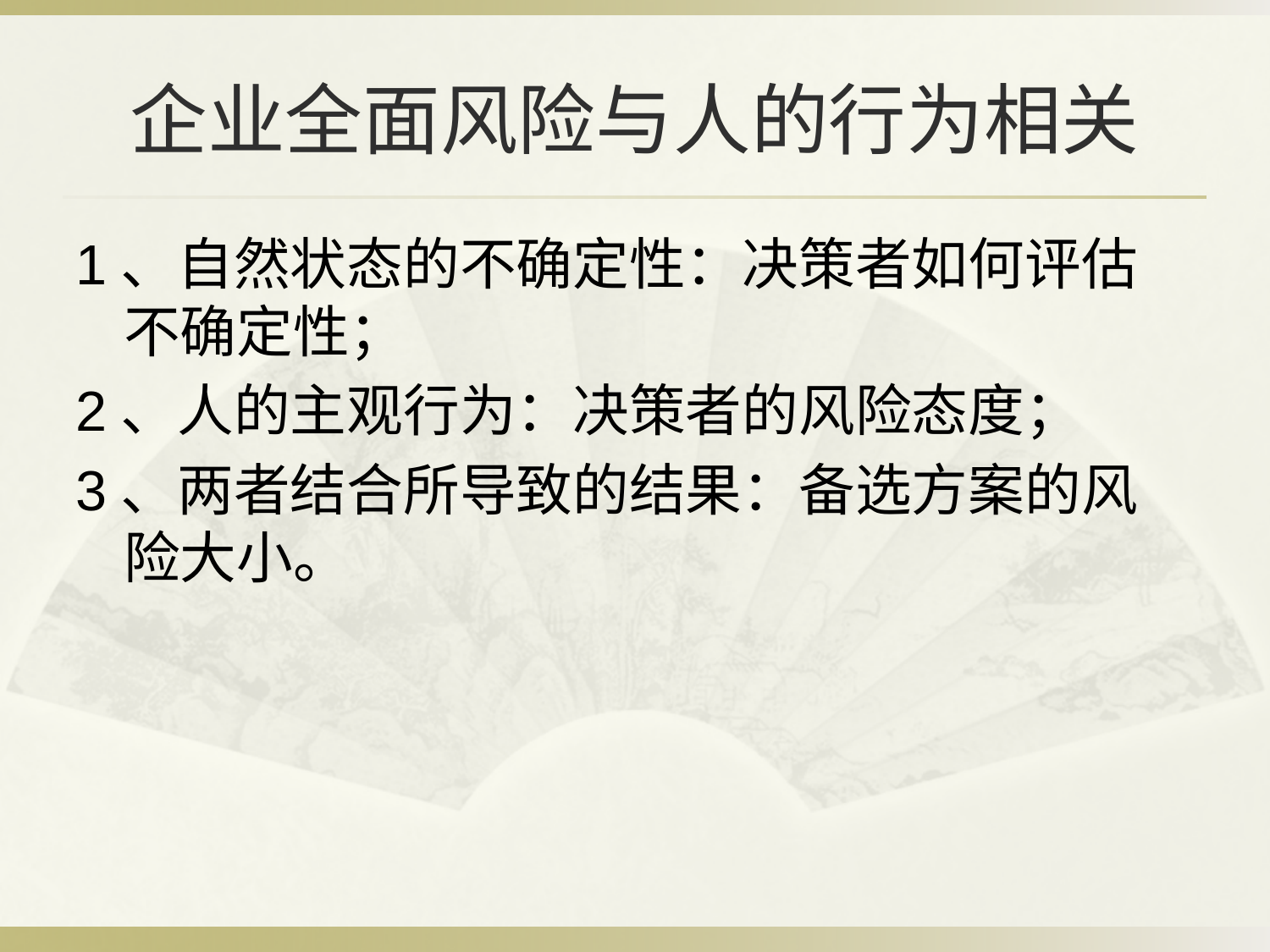

# 企业全面风险与人的行为相关
1、自然状态的不确定性：决策者如何评估不确定性；
2、人的主观行为：决策者的风险态度；
3、两者结合所导致的结果：备选方案的风险大小。